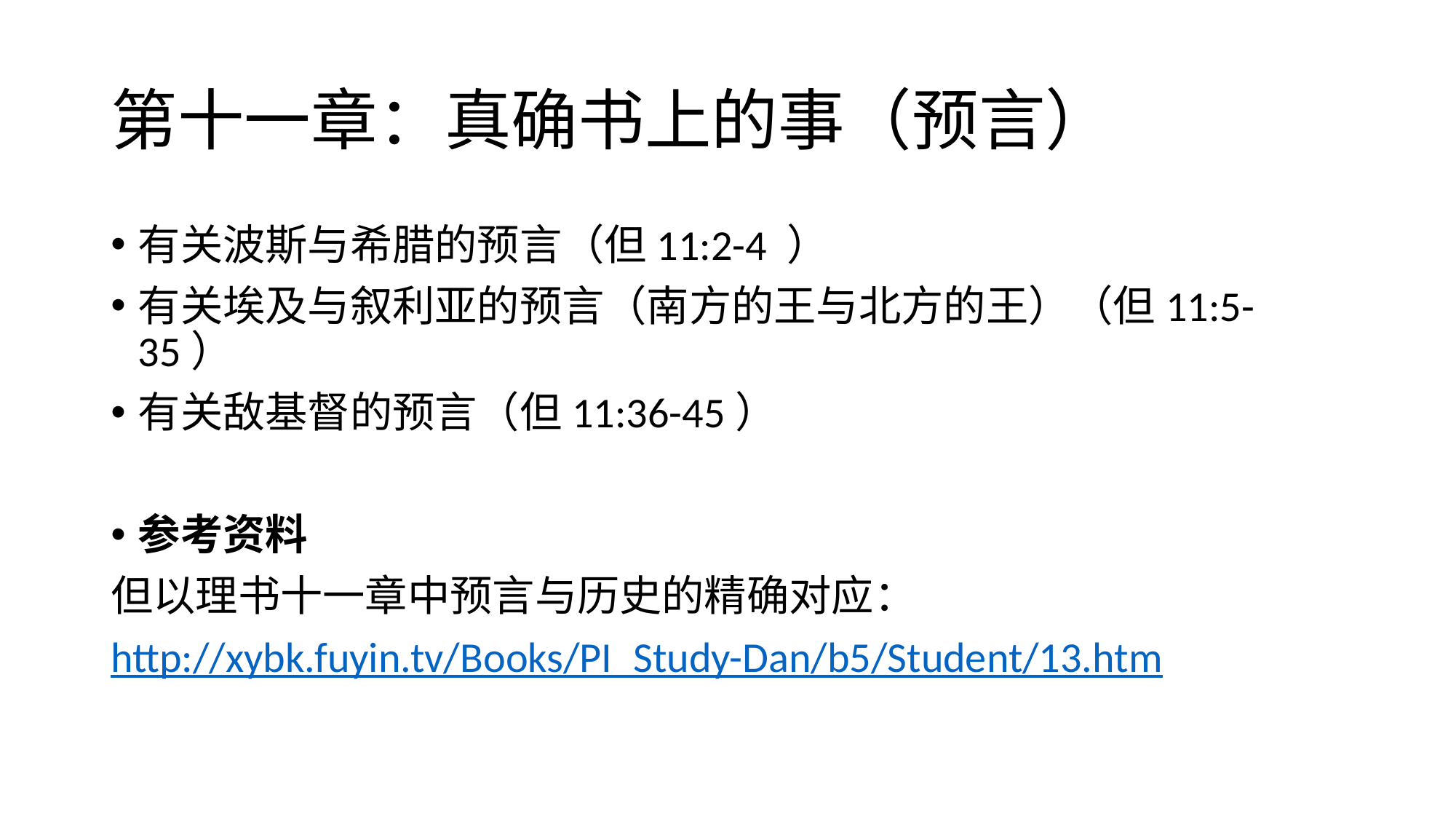

# 第十一章：真确书上的事（预言）
有关波斯与希腊的预言（但11:2-4 ）
有关埃及与叙利亚的预言（南方的王与北方的王）（但11:5-35）
有关敌基督的预言（但11:36-45）

参考资料
但以理书十一章中预言与历史的精确对应：
http://xybk.fuyin.tv/Books/PI_Study-Dan/b5/Student/13.htm